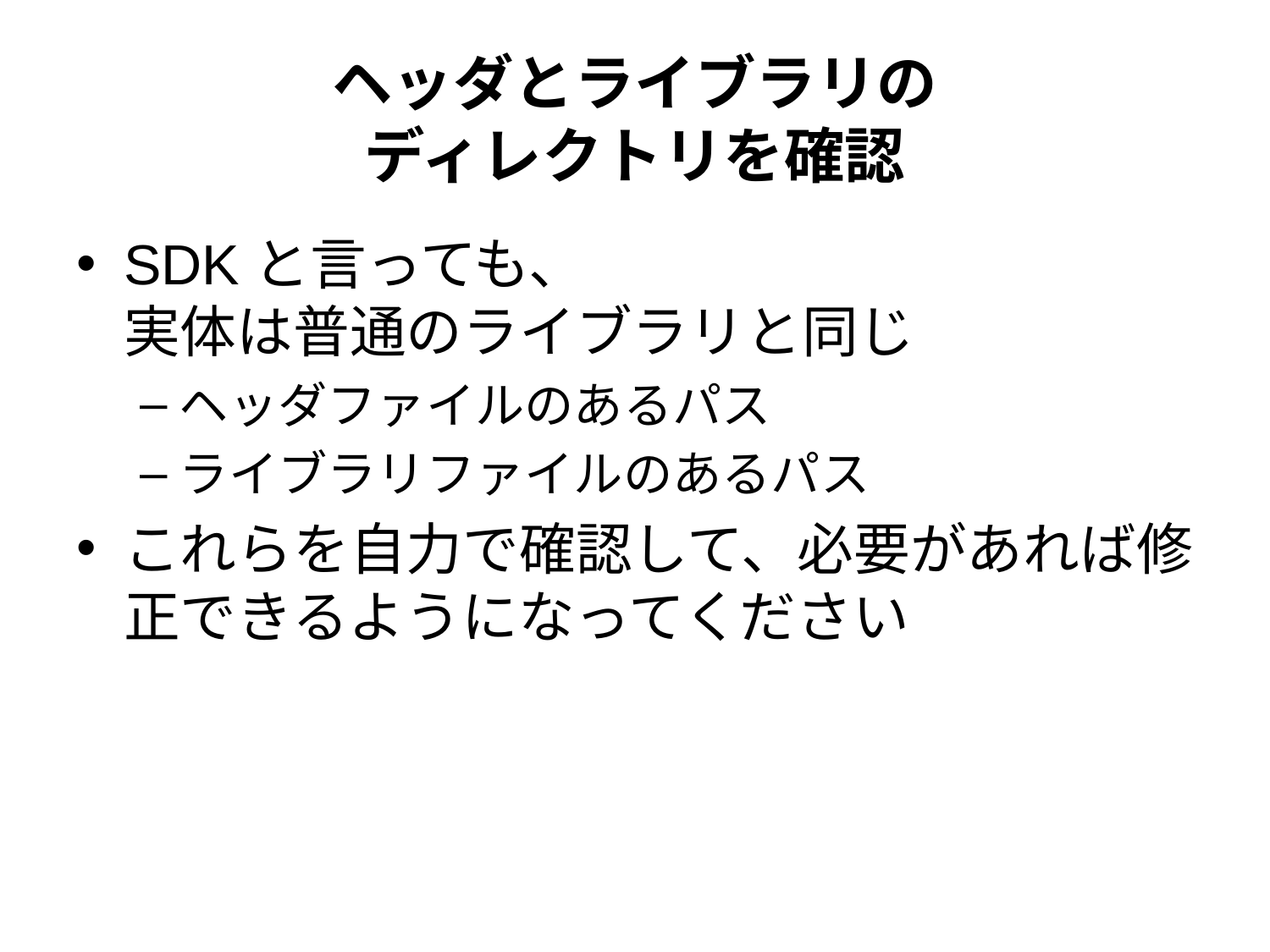

# ヘッダとライブラリの ディレクトリを確認
SDKと言っても、
実体は普通のライブラリと同じ
ヘッダファイルのあるパス
ライブラリファイルのあるパス
これらを自力で確認して、必要があれば修正できるようになってください